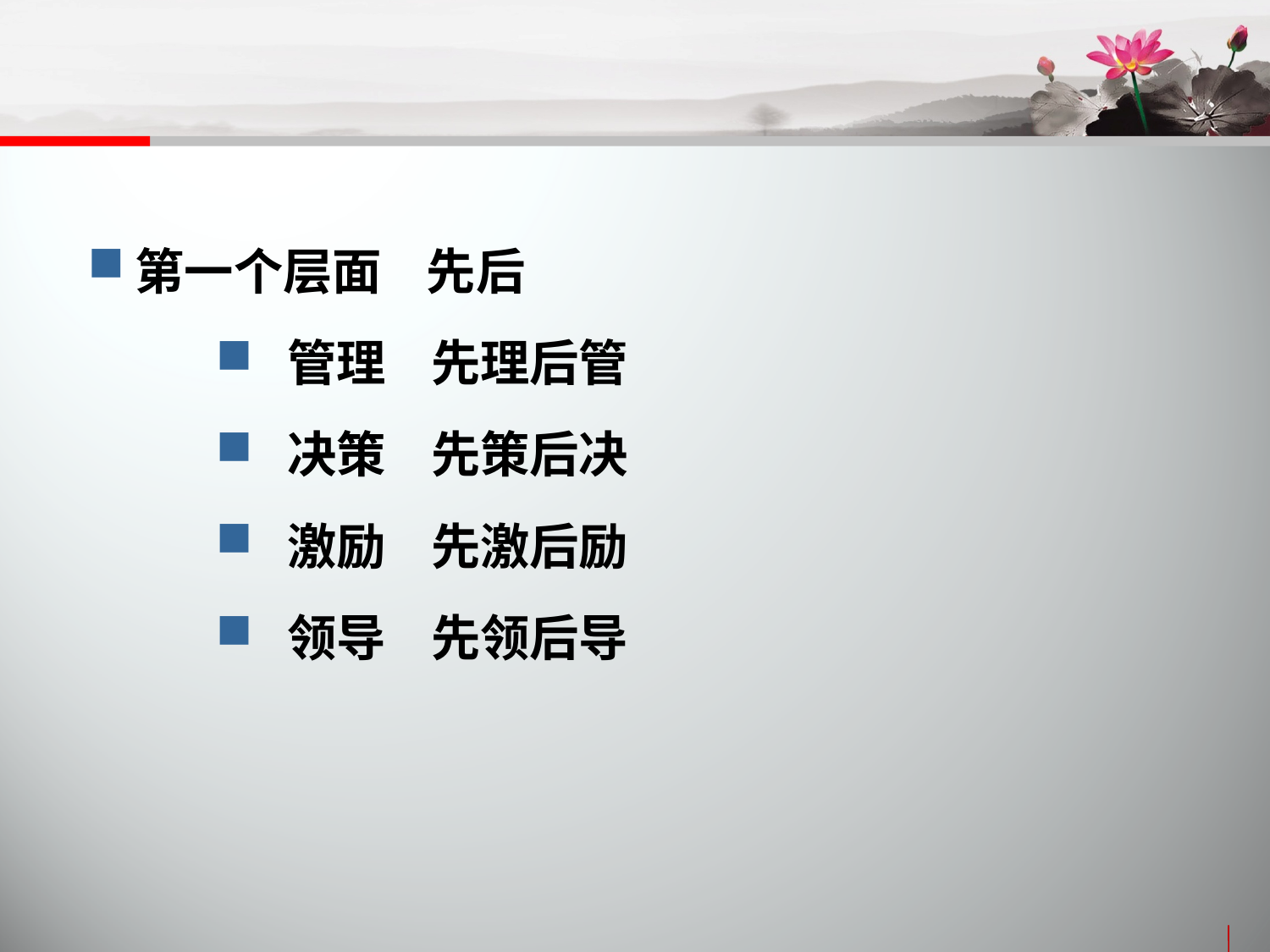

第一个层面    先后
  管理    先理后管
  决策    先策后决
  激励    先激后励
  领导    先领后导